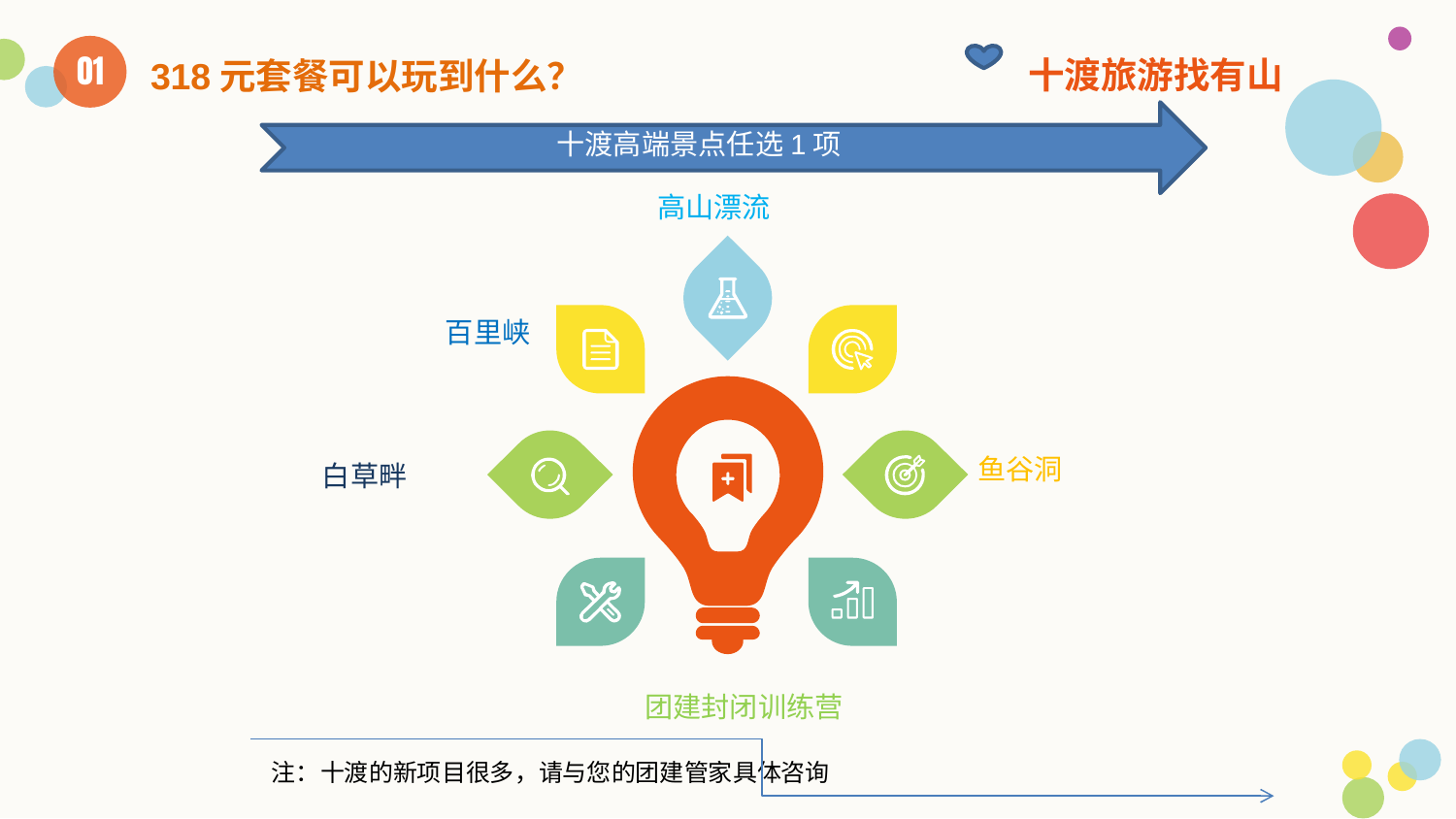

十渡旅游找有山
01
318元套餐可以玩到什么？

十渡高端景点任选1项

高山漂流

百里峡

鱼谷洞
白草畔

团建封闭训练营

注：十渡的新项目很多，请与您的团建管家具体咨询